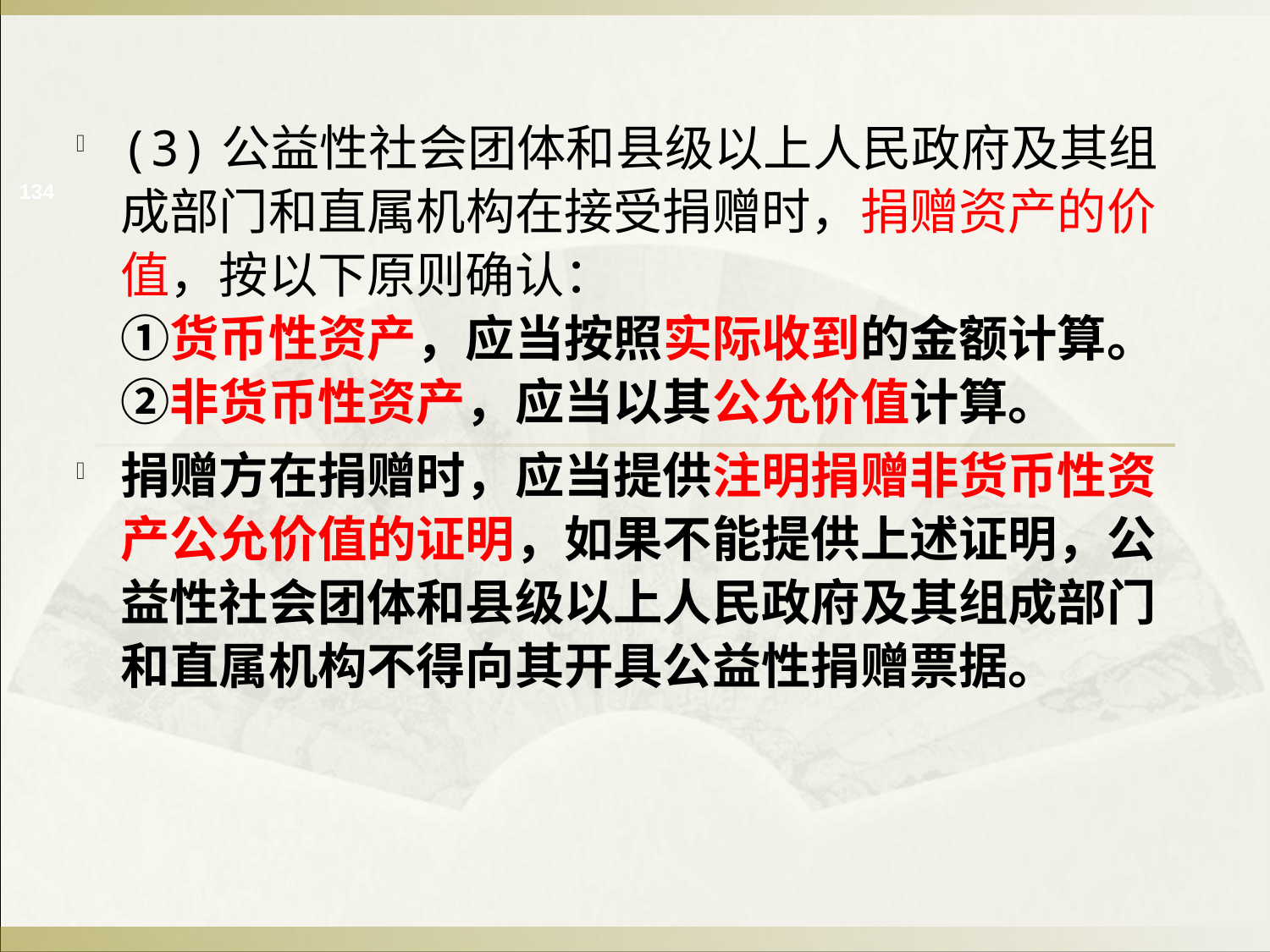

(3)公益性社会团体和县级以上人民政府及其组成部门和直属机构在接受捐赠时，捐赠资产的价值，按以下原则确认：
①货币性资产，应当按照实际收到的金额计算。
②非货币性资产，应当以其公允价值计算。
捐赠方在捐赠时，应当提供注明捐赠非货币性资产公允价值的证明，如果不能提供上述证明，公益性社会团体和县级以上人民政府及其组成部门和直属机构不得向其开具公益性捐赠票据。
134